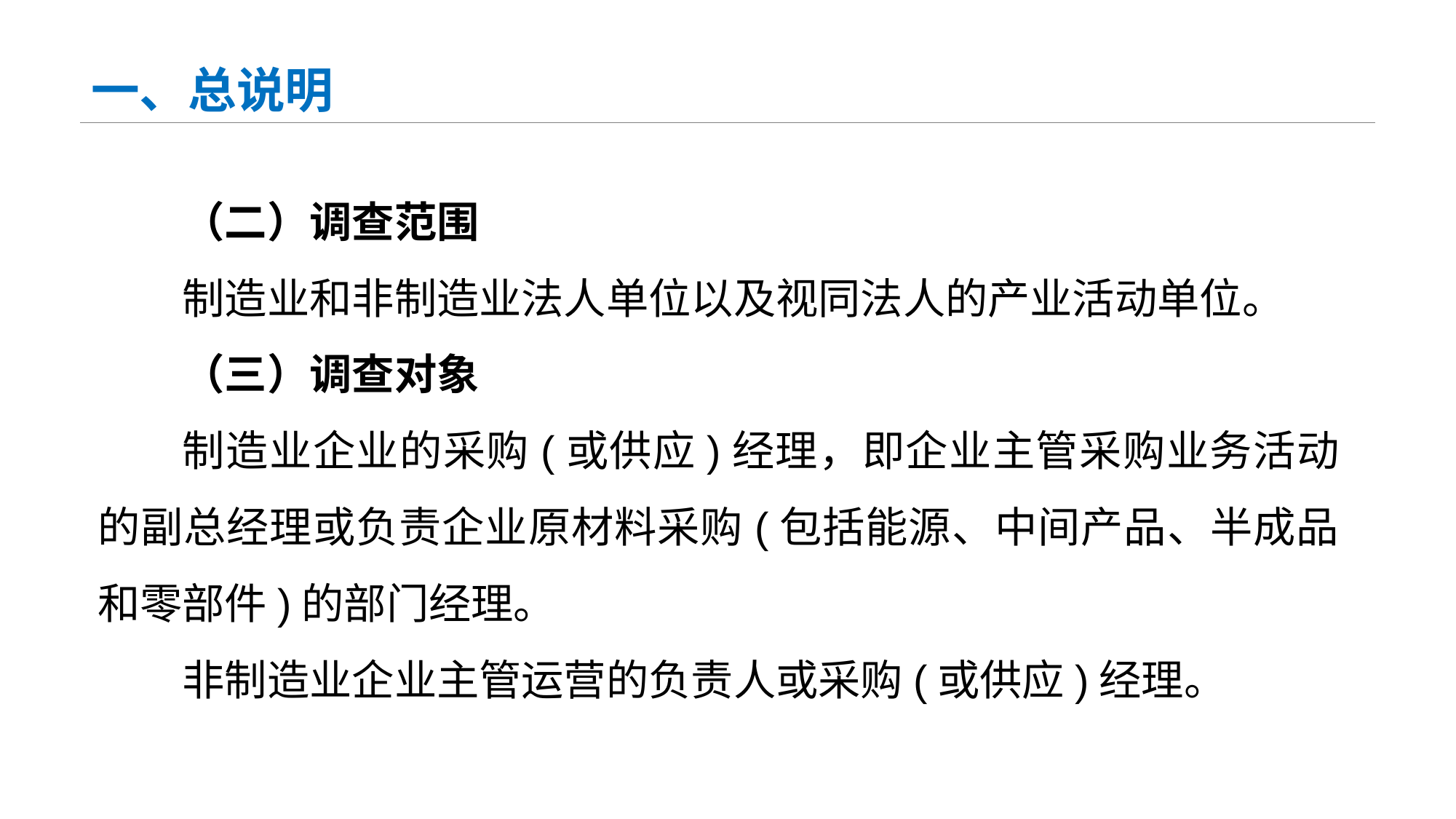

# 一、总说明
（二）调查范围
制造业和非制造业法人单位以及视同法人的产业活动单位。
（三）调查对象
制造业企业的采购(或供应)经理，即企业主管采购业务活动的副总经理或负责企业原材料采购(包括能源、中间产品、半成品和零部件)的部门经理。
非制造业企业主管运营的负责人或采购(或供应)经理。